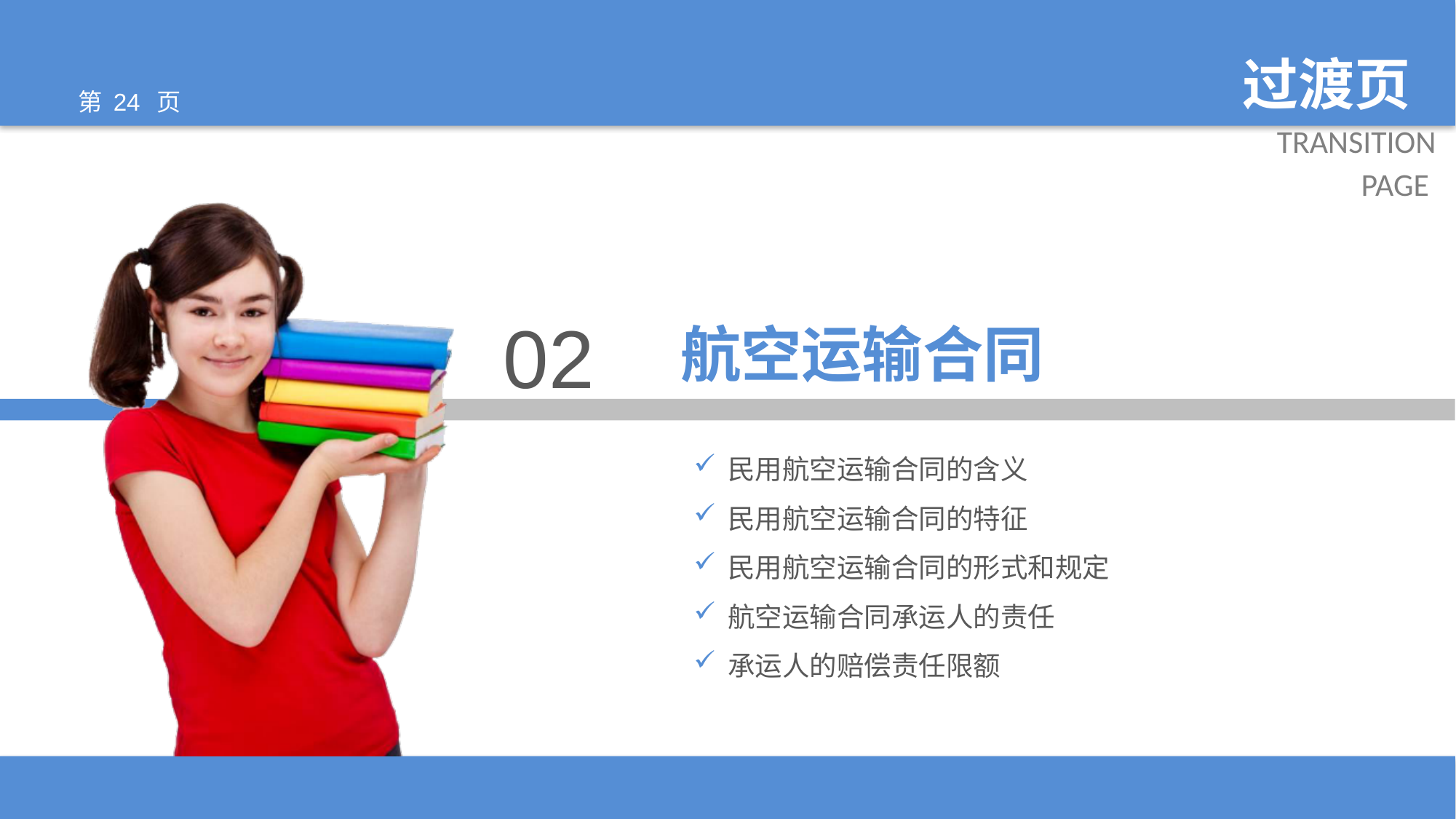

02
    航空运输合同
民用航空运输合同的含义
民用航空运输合同的特征
民用航空运输合同的形式和规定
航空运输合同承运人的责任
承运人的赔偿责任限额